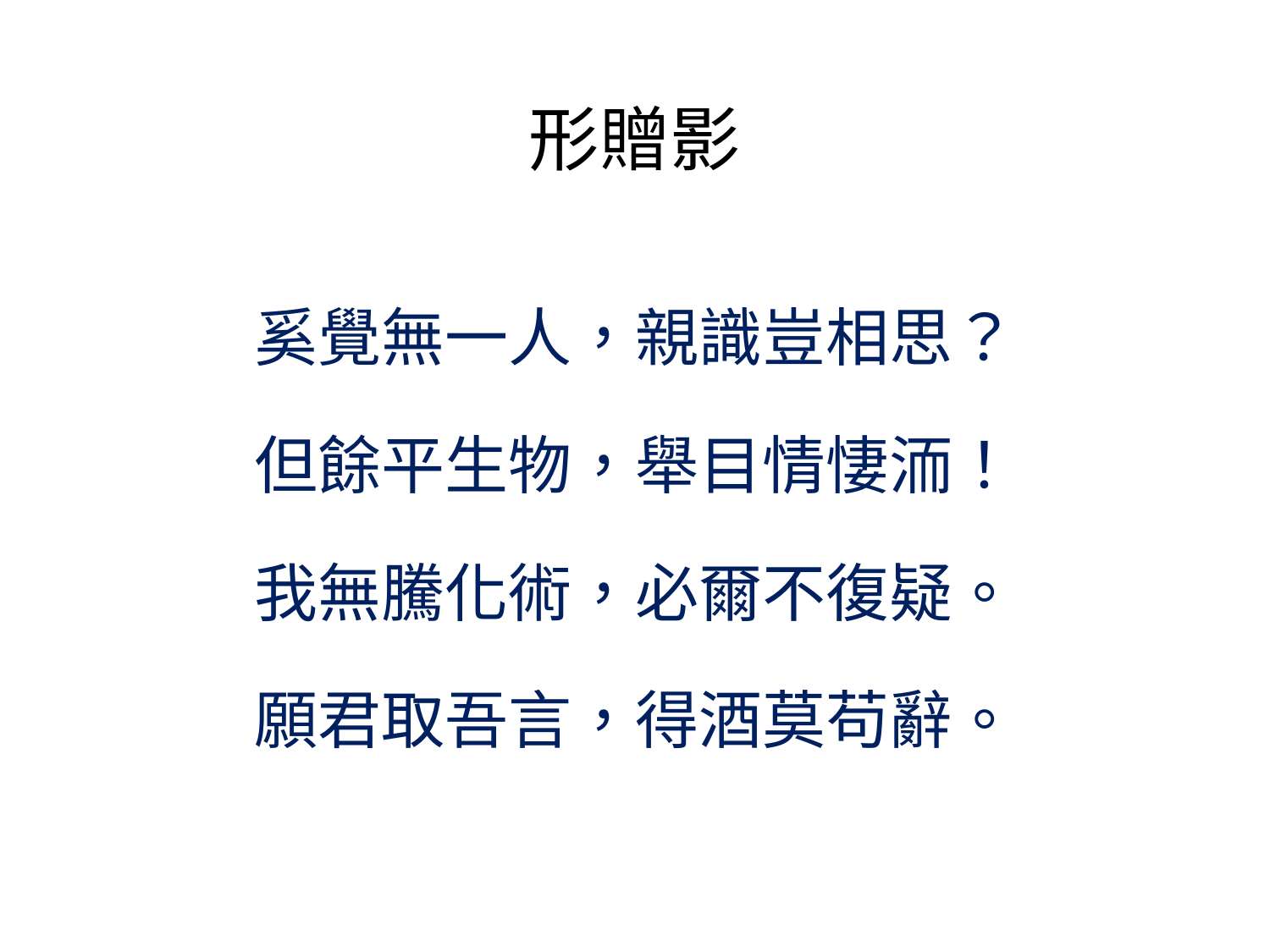

# 形贈影
奚覺無一人，親識豈相思？
但餘平生物，舉目情悽洏！
我無騰化術，必爾不復疑。
願君取吾言，得酒莫苟辭。